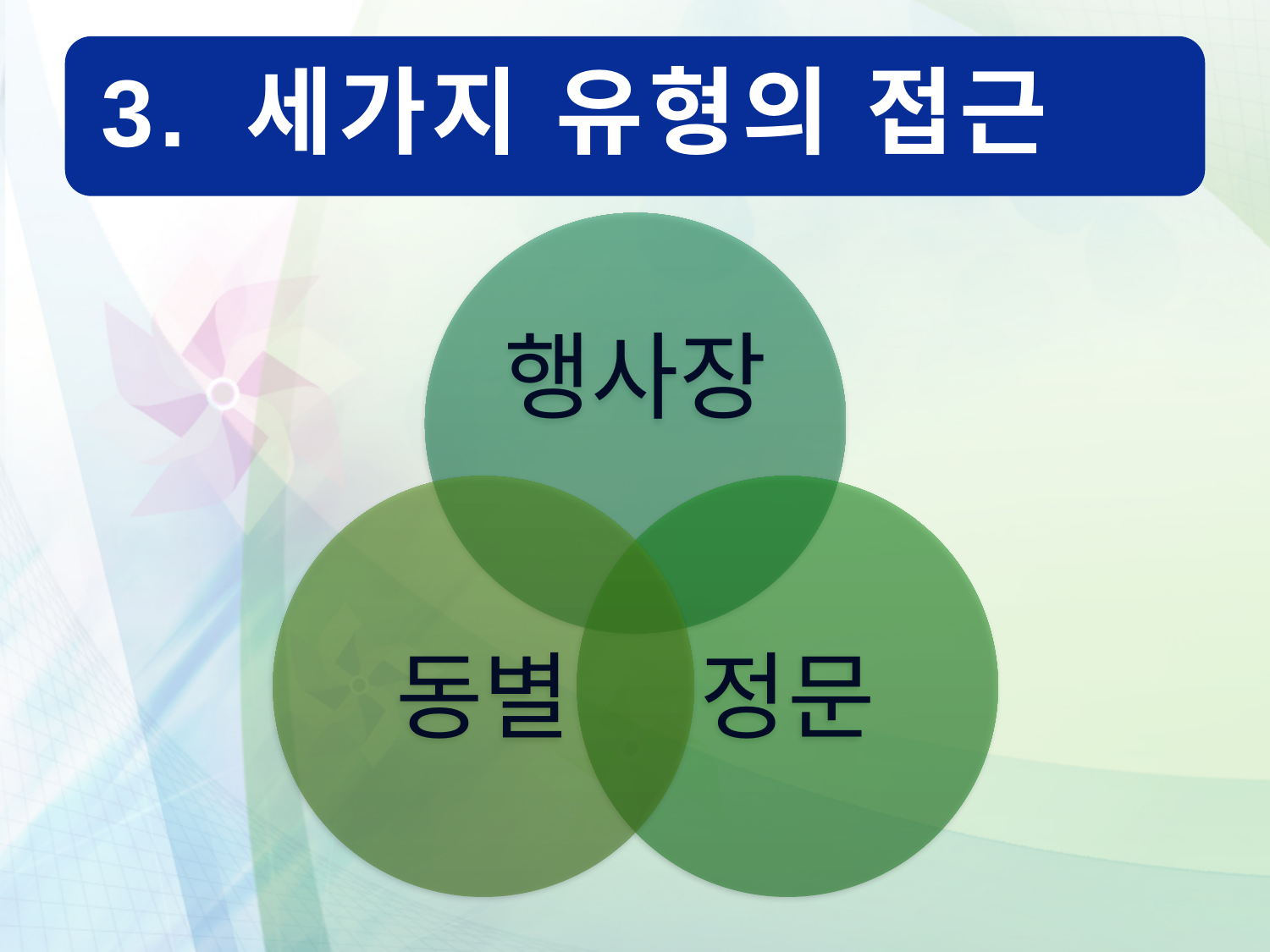

3. 세가지 유형의 접근
행사장
정문
동별